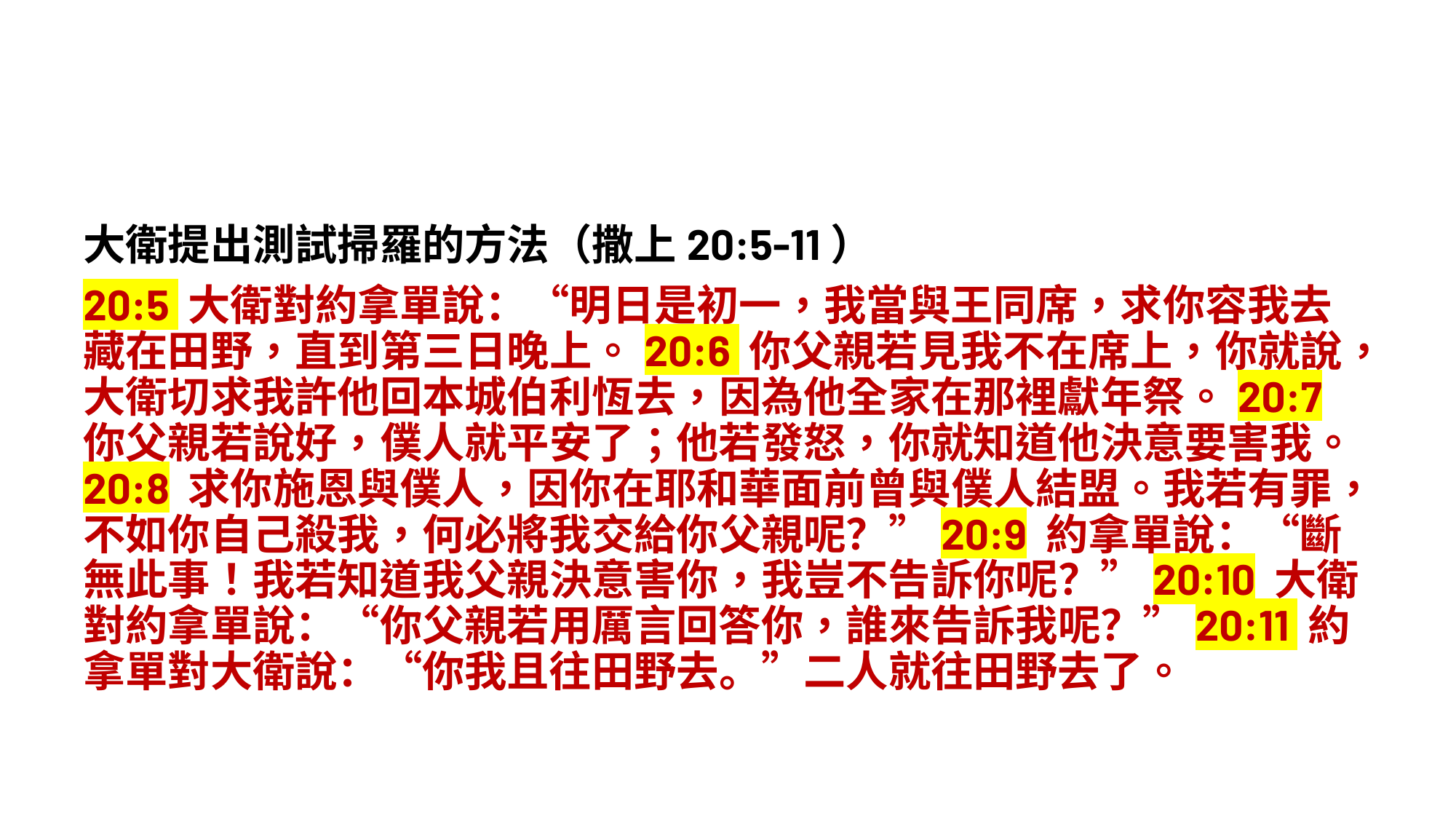

大衛提出測試掃羅的方法（撒上20:5-11）
20:5 大衛對約拿單說：“明日是初一，我當與王同席，求你容我去藏在田野，直到第三日晚上。20:6 你父親若見我不在席上，你就說，大衛切求我許他回本城伯利恆去，因為他全家在那裡獻年祭。20:7 你父親若說好，僕人就平安了；他若發怒，你就知道他決意要害我。20:8 求你施恩與僕人，因你在耶和華面前曾與僕人結盟。我若有罪，不如你自己殺我，何必將我交給你父親呢？”20:9 約拿單說：“斷無此事！我若知道我父親決意害你，我豈不告訴你呢？”20:10 大衛對約拿單說：“你父親若用厲言回答你，誰來告訴我呢？”20:11 約拿單對大衛說：“你我且往田野去。”二人就往田野去了。